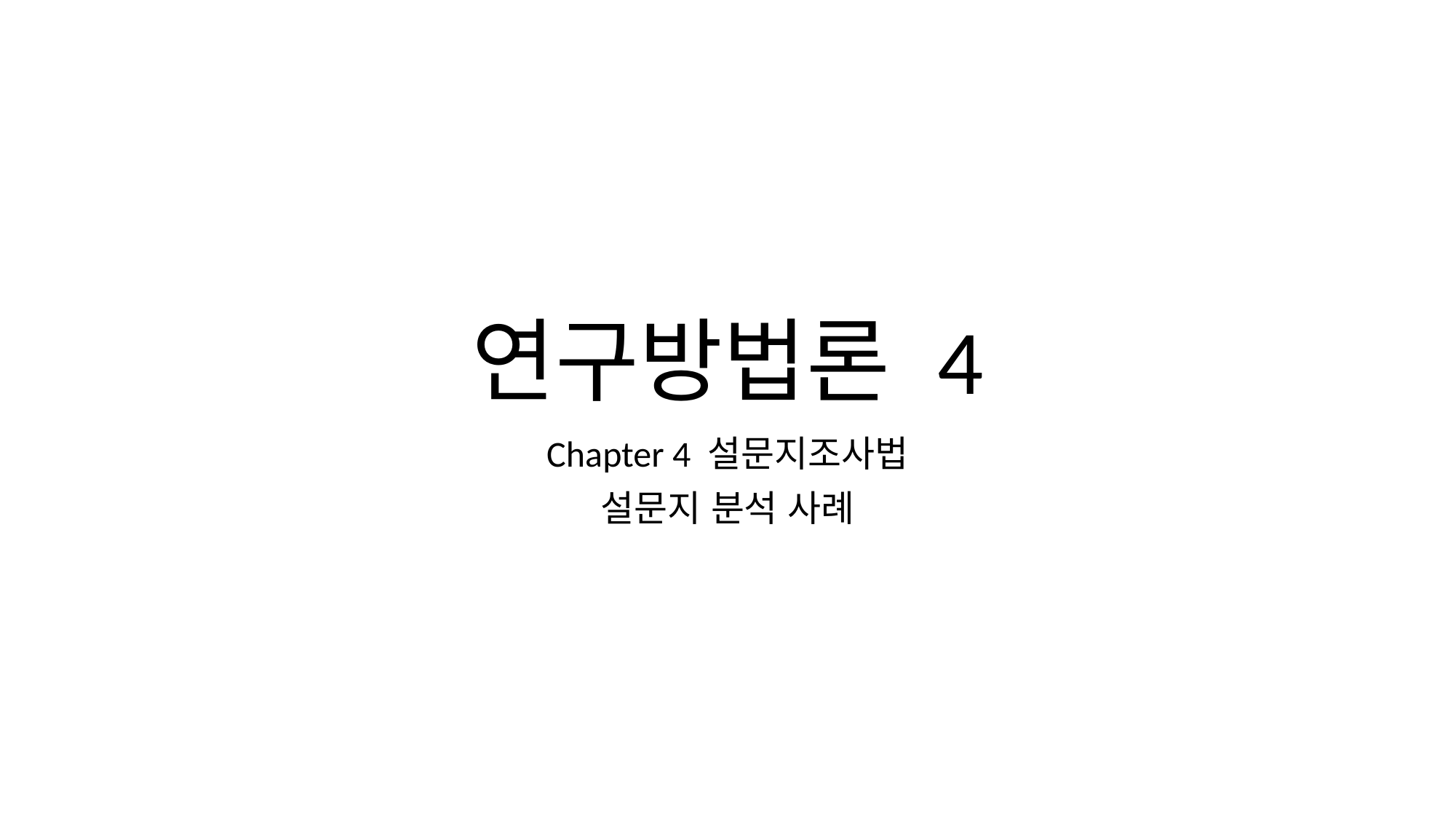

# 연구방법론 4
Chapter 4 설문지조사법
설문지 분석 사례